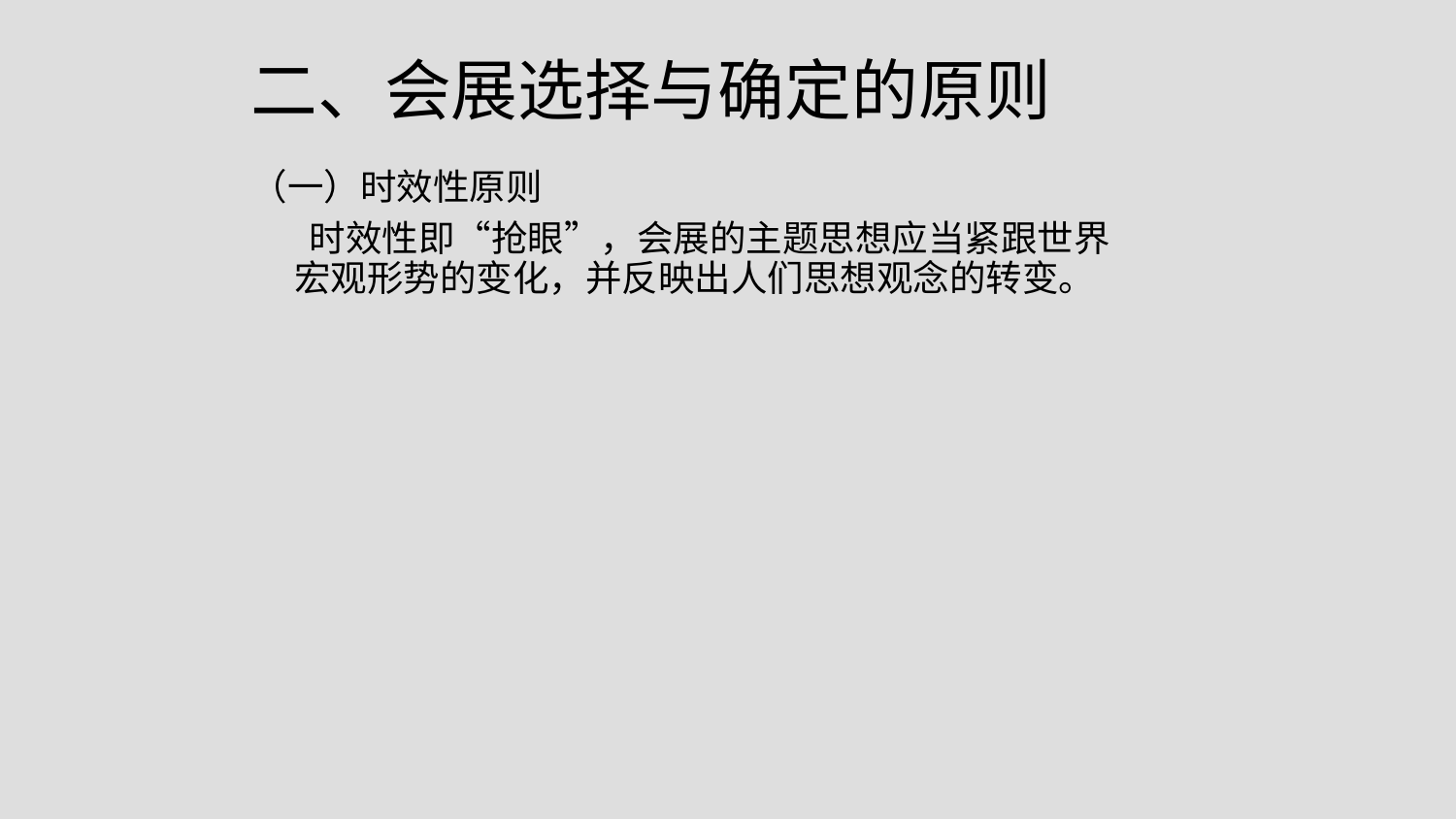

# 二、会展选择与确定的原则
（一）时效性原则
      时效性即“抢眼”，会展的主题思想应当紧跟世界宏观形势的变化，并反映出人们思想观念的转变。